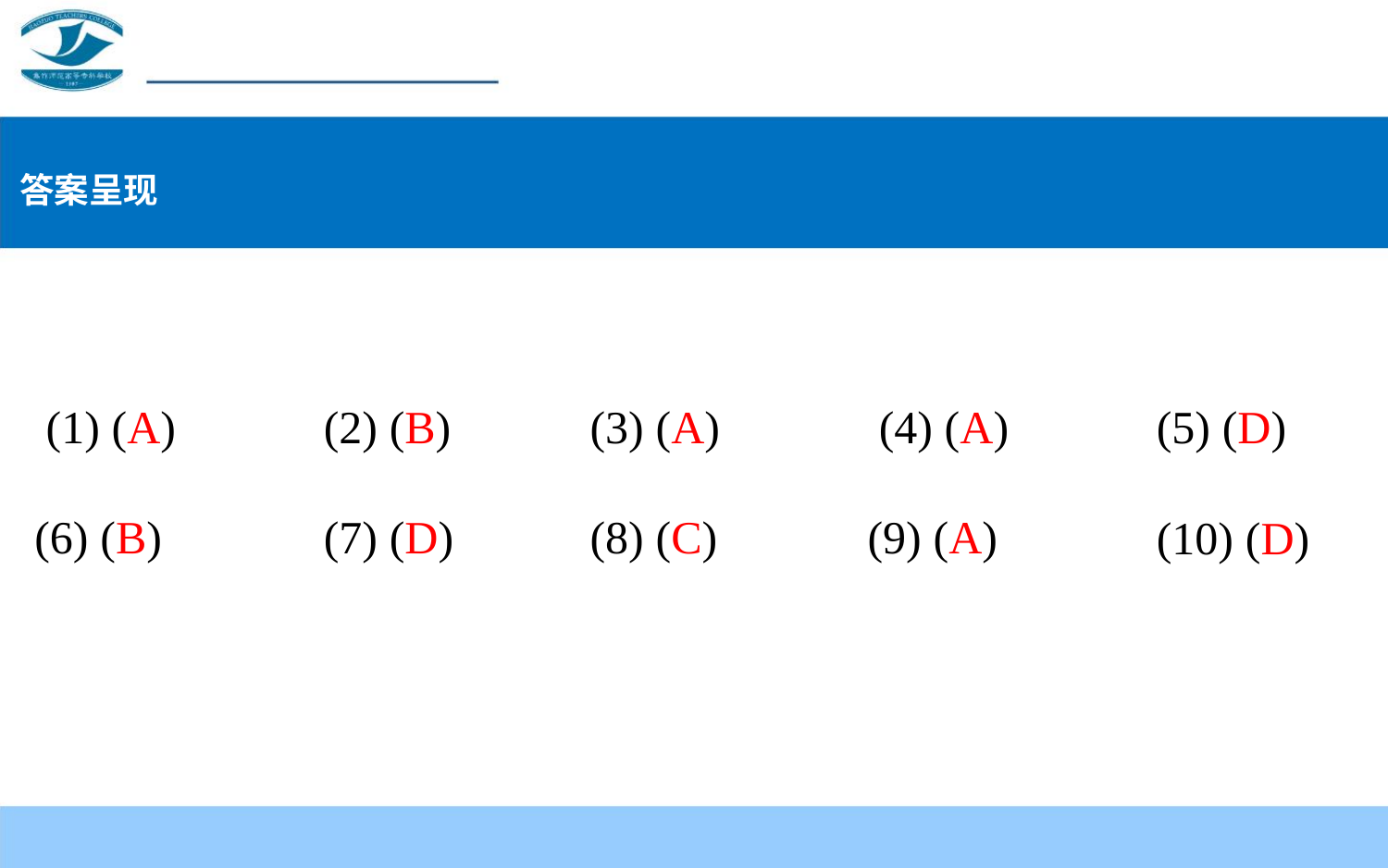

答案呈现
(1) (A)
(6) (B)
(2) (B)
(7) (D)
(3) (A)
(8) (C)
(4) (A)
(9) (A)
(5) (D)
(10) (D)